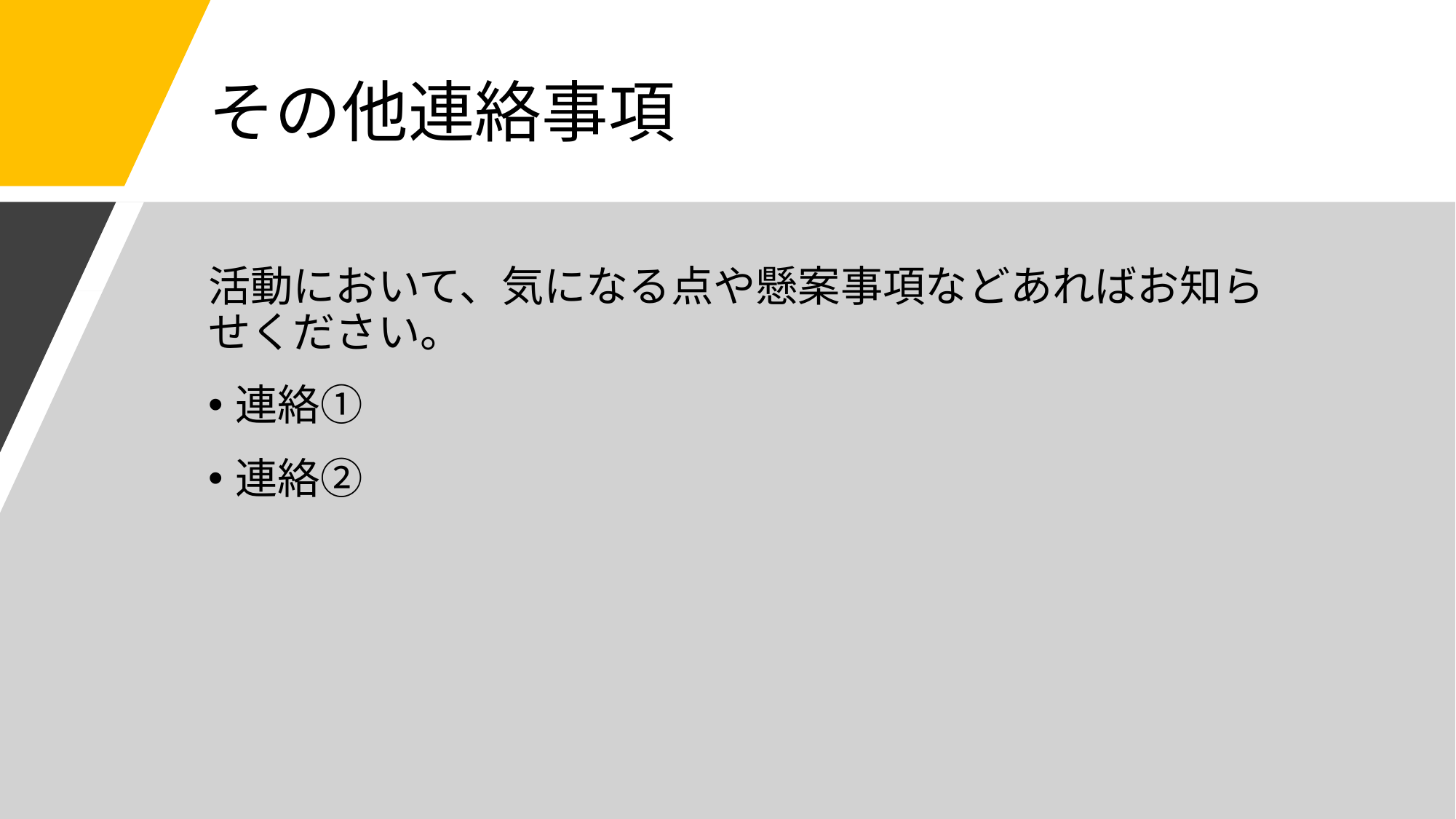

# その他連絡事項

活動において、気になる点や懸案事項などあればお知らせください。
連絡①
連絡②